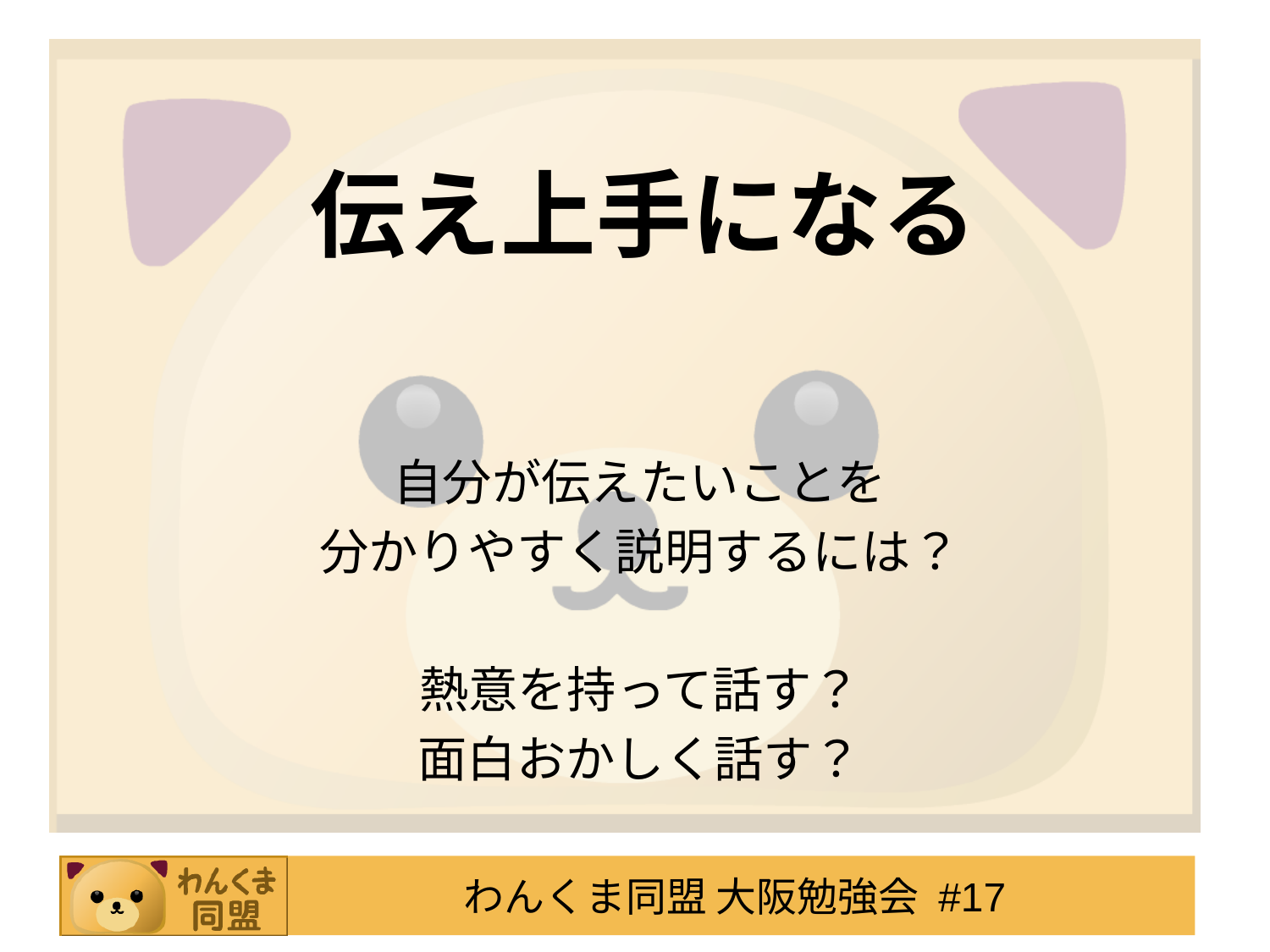

# 伝え上手になる

自分が伝えたいことを
分かりやすく説明するには？

熱意を持って話す？
面白おかしく話す？